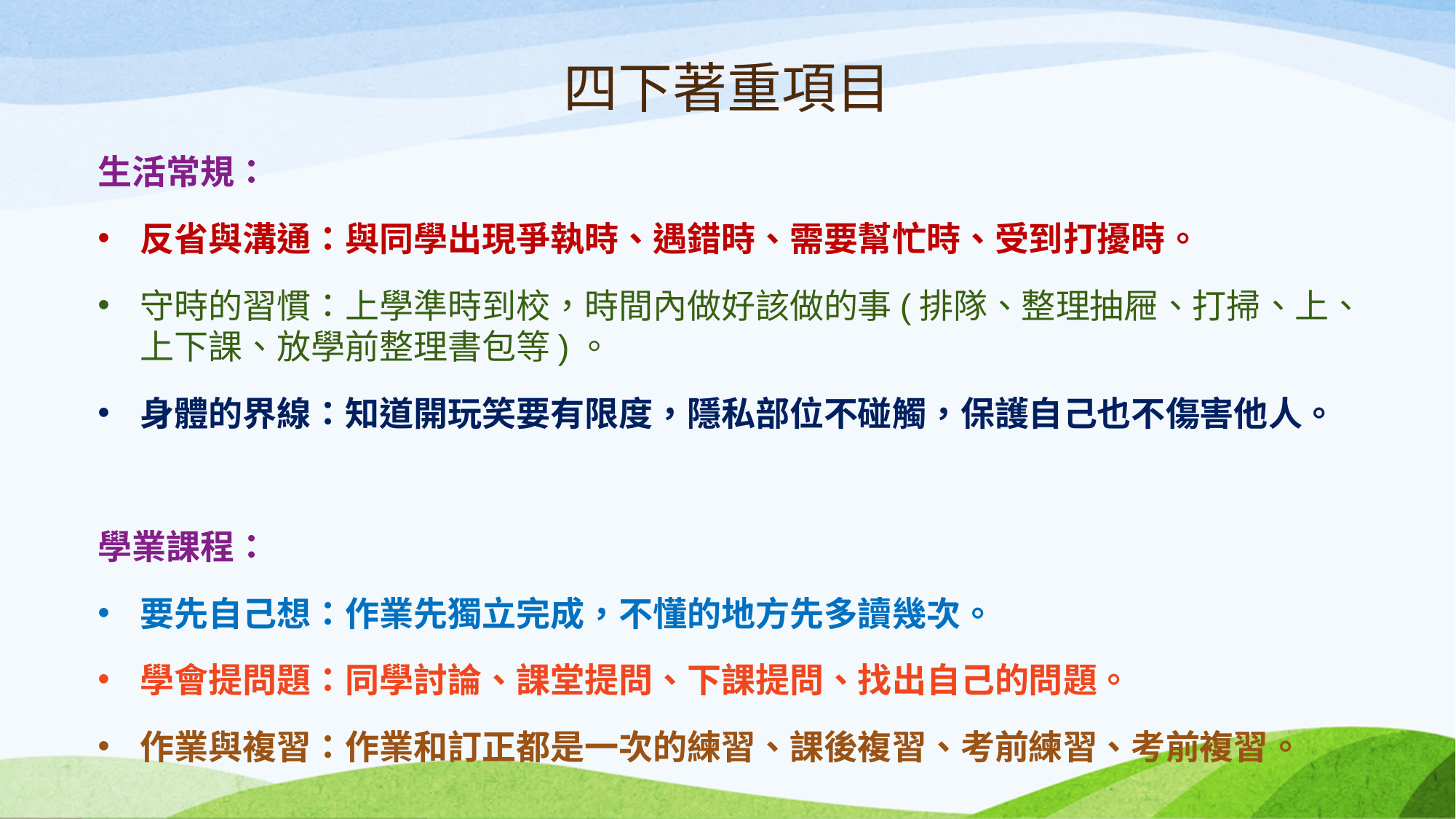

# 四下著重項目
生活常規：
反省與溝通：與同學出現爭執時、遇錯時、需要幫忙時、受到打擾時。
守時的習慣：上學準時到校，時間內做好該做的事(排隊、整理抽屜、打掃、上、上下課、放學前整理書包等)。
身體的界線：知道開玩笑要有限度，隱私部位不碰觸，保護自己也不傷害他人。

學業課程：
要先自己想：作業先獨立完成，不懂的地方先多讀幾次。
學會提問題：同學討論、課堂提問、下課提問、找出自己的問題。
作業與複習：作業和訂正都是一次的練習、課後複習、考前練習、考前複習。